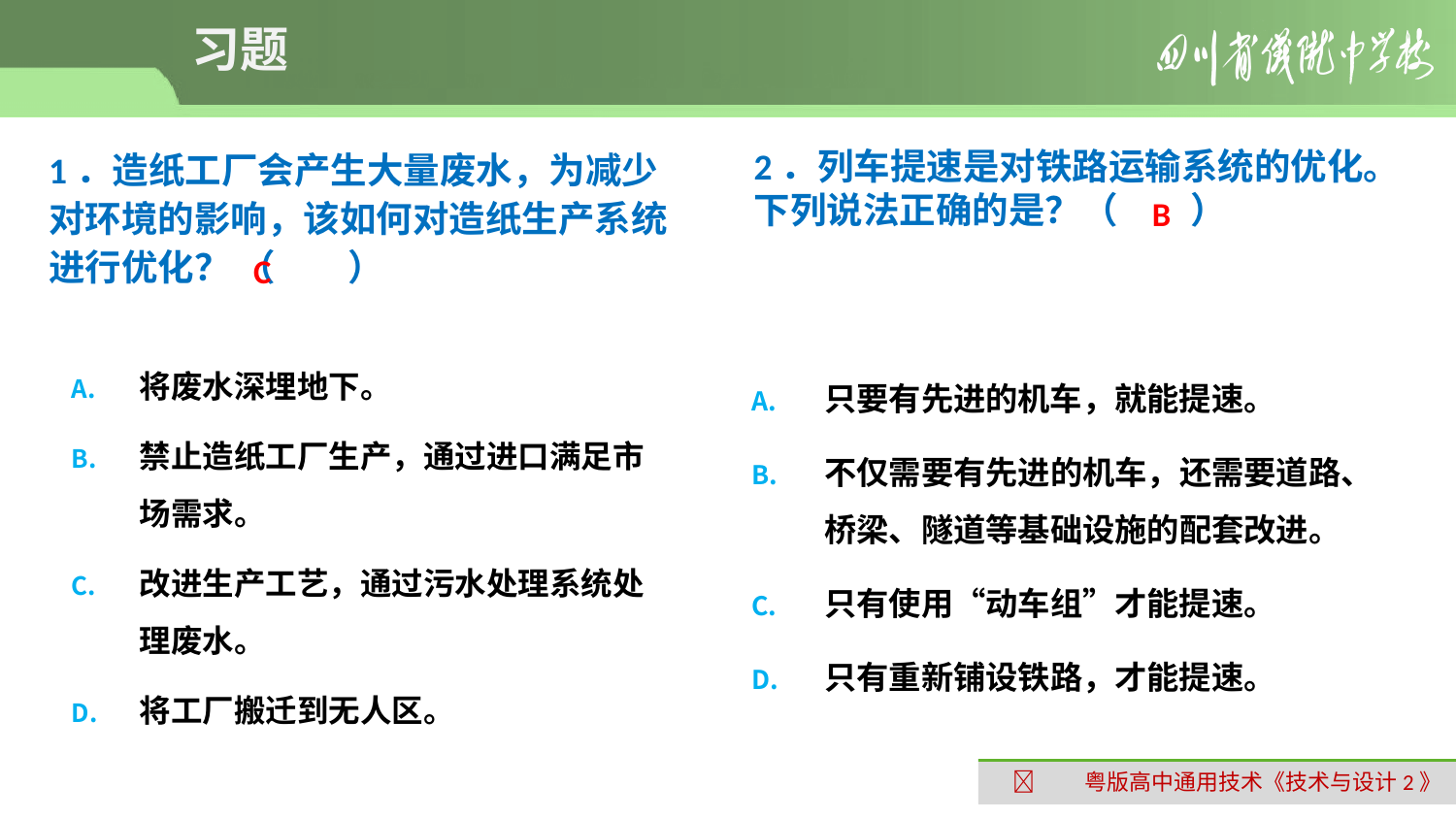

# 习题
1．造纸工厂会产生大量废水，为减少对环境的影响，该如何对造纸生产系统进行优化？ （　　）
2．列车提速是对铁路运输系统的优化。下列说法正确的是？（　　）
B
C
将废水深埋地下。
禁止造纸工厂生产，通过进口满足市场需求。
改进生产工艺，通过污水处理系统处理废水。
将工厂搬迁到无人区。
只要有先进的机车，就能提速。
不仅需要有先进的机车，还需要道路、桥梁、隧道等基础设施的配套改进。
只有使用“动车组”才能提速。
只有重新铺设铁路，才能提速。